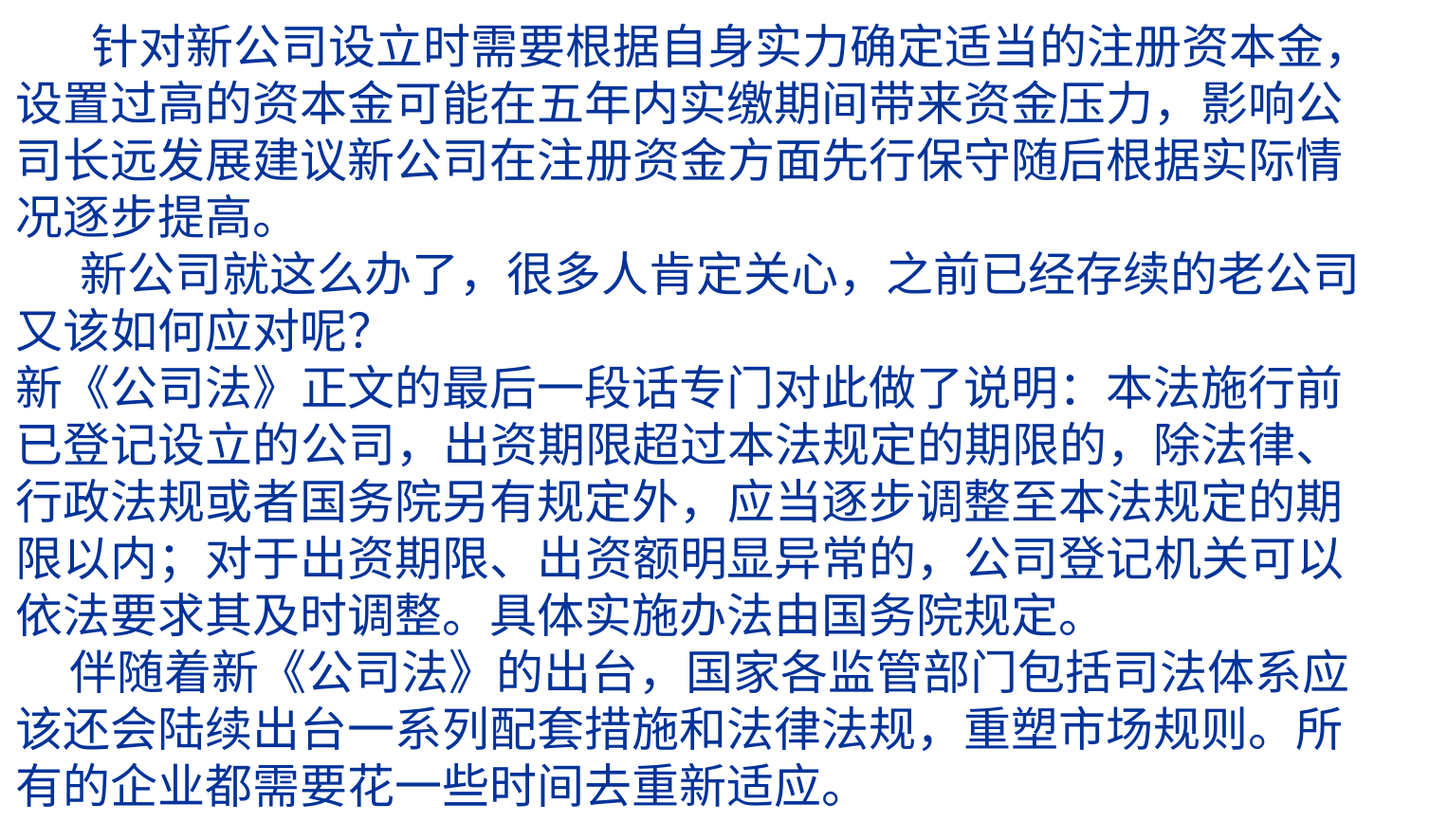

# 针对新公司设立时需要根据自身实力确定适当的注册资本金，设置过高的资本金可能在五年内实缴期间带来资金压力，影响公司长远发展建议新公司在注册资金方面先行保守随后根据实际情况逐步提高。 新公司就这么办了，很多人肯定关心，之前已经存续的老公司又该如何应对呢？ 新《公司法》正文的最后一段话专门对此做了说明：本法施行前已登记设立的公司，出资期限超过本法规定的期限的，除法律、行政法规或者国务院另有规定外，应当逐步调整至本法规定的期限以内；对于出资期限、出资额明显异常的，公司登记机关可以依法要求其及时调整。具体实施办法由国务院规定。 伴随着新《公司法》的出台，国家各监管部门包括司法体系应该还会陆续出台一系列配套措施和法律法规，重塑市场规则。所有的企业都需要花一些时间去重新适应。